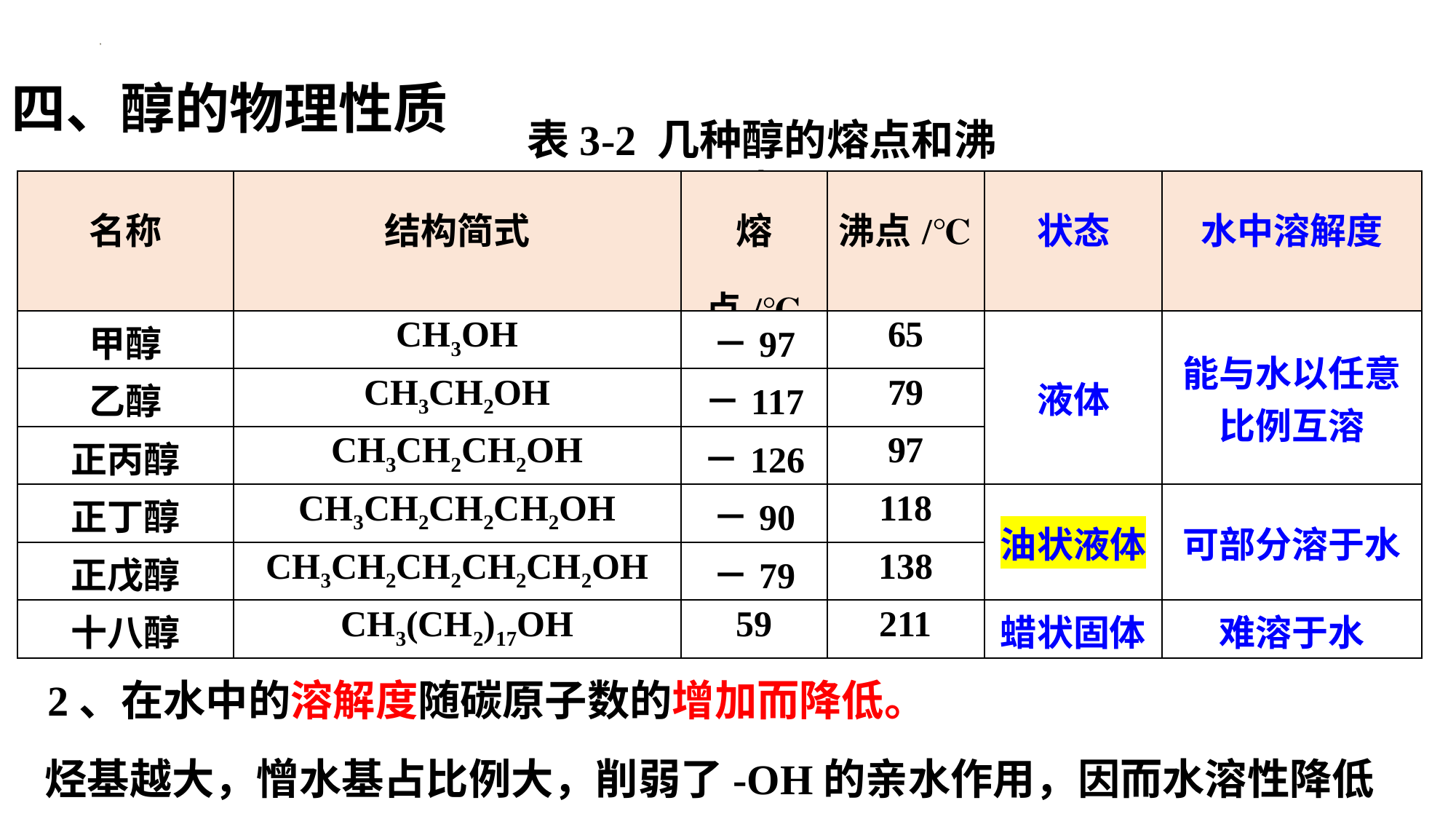

四、醇的物理性质
表3-2 几种醇的熔点和沸点
| 名称 | 结构简式 | 熔点/℃ | 沸点/℃ | 状态 | 水中溶解度 |
| --- | --- | --- | --- | --- | --- |
| 甲醇 | CH3OH | －97 | 65 | 液体 | 能与水以任意比例互溶 |
| 乙醇 | CH3CH2OH | －117 | 79 |  |  |
| 正丙醇 | CH3CH2CH2OH | －126 | 97 |  |  |
| 正丁醇 | CH3CH2CH2CH2OH | －90 | 118 | 油状液体 | 可部分溶于水 |
| 正戊醇 | CH3CH2CH2CH2CH2OH | －79 | 138 |  |  |
| 十八醇 | CH3(CH2)17OH | 59 | 211 | 蜡状固体 | 难溶于水 |
结论：
1、饱和一元醇的熔、沸点随碳原子数的增加而升高。
2、在水中的溶解度随碳原子数的增加而降低。
烃基越大，憎水基占比例大，削弱了-OH的亲水作用，因而水溶性降低